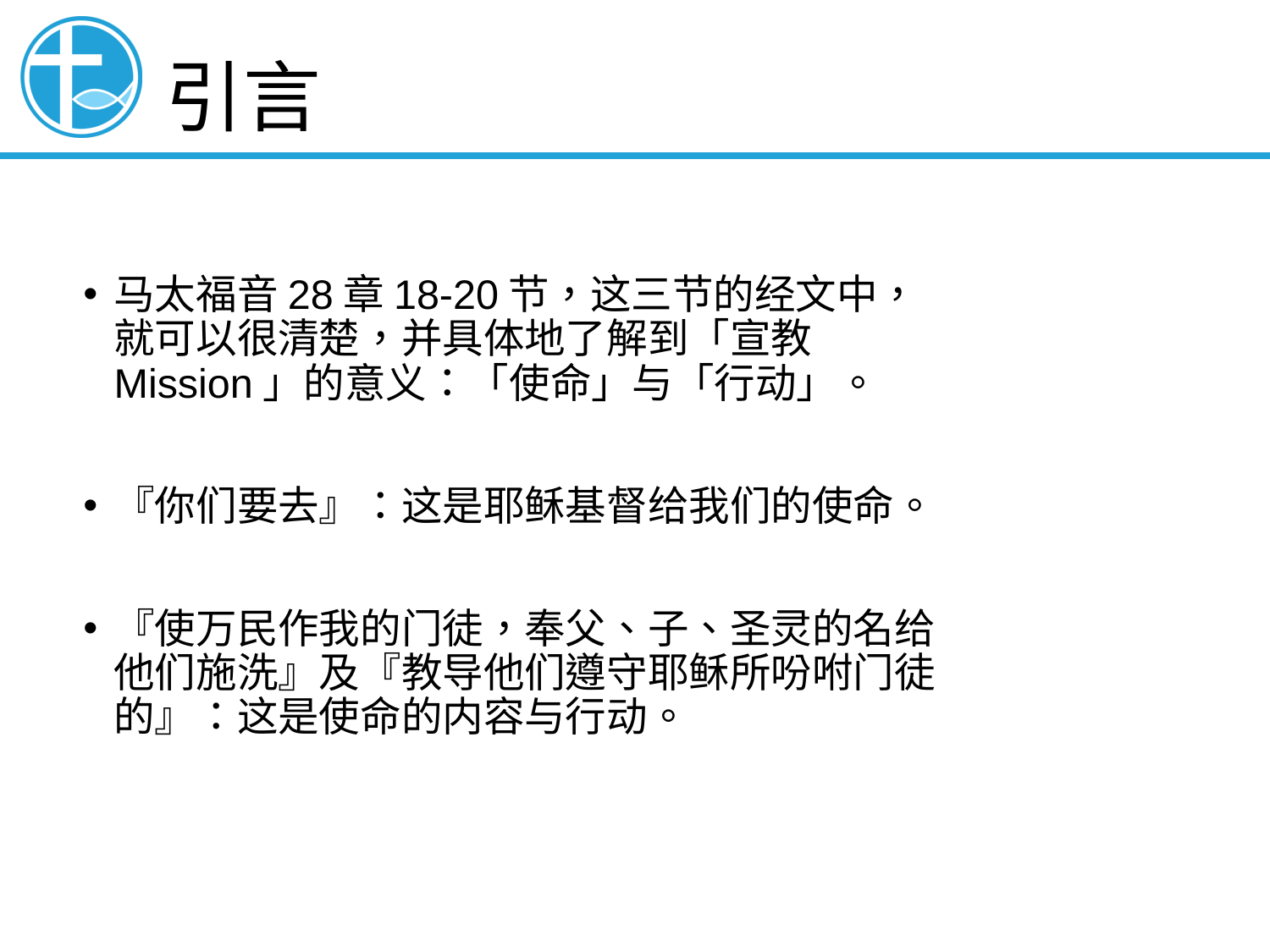

# 引言
马太福音28章18-20节，这三节的经文中，就可以很清楚，并具体地了解到「宣教 Mission」的意义：「使命」与「行动」。

『你们要去』：这是耶稣基督给我们的使命。

『使万民作我的门徒，奉父、子、圣灵的名给他们施洗』及『教导他们遵守耶稣所吩咐门徒的』：这是使命的内容与行动。